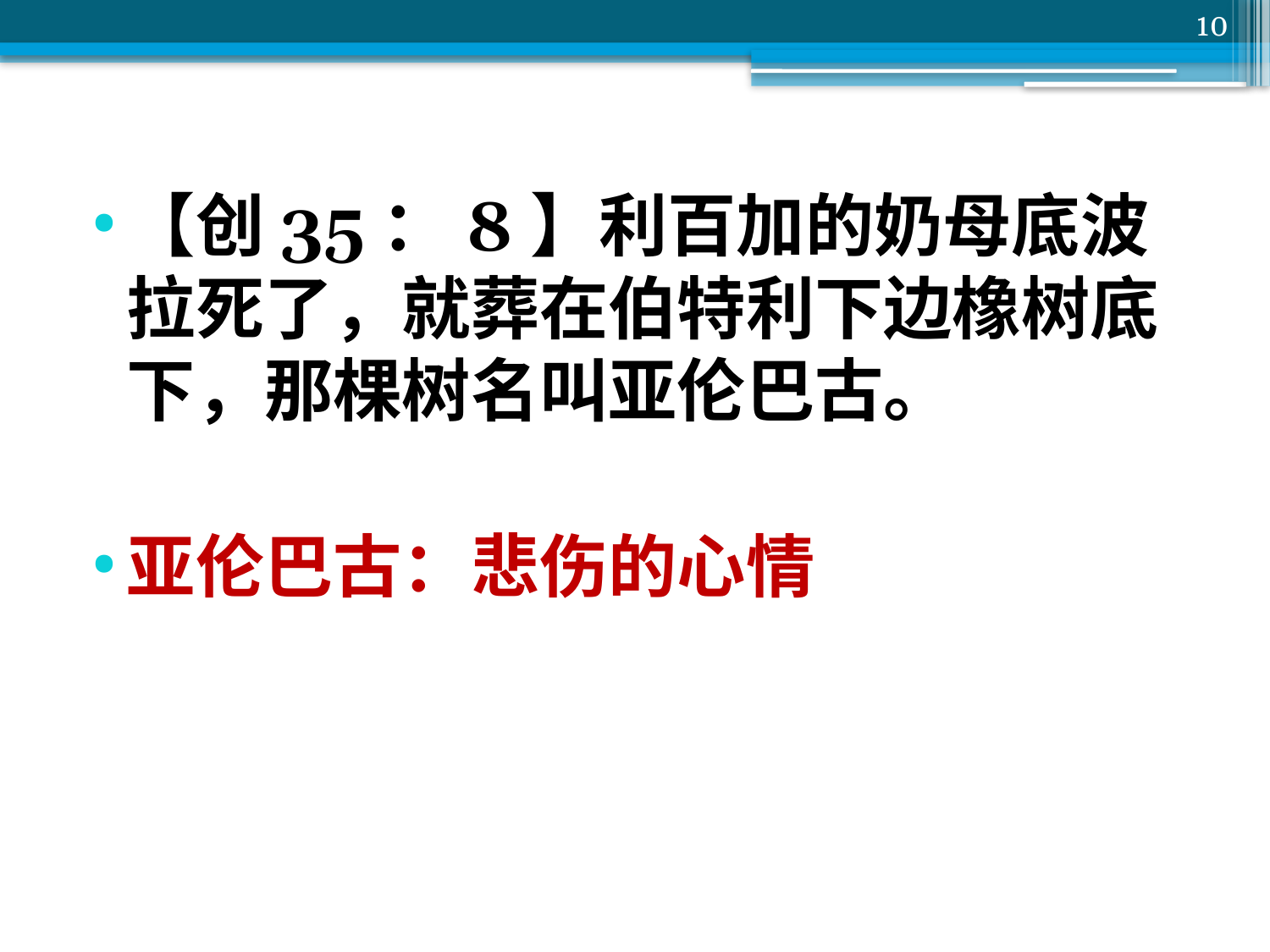

10
【创35：8】利百加的奶母底波拉死了，就葬在伯特利下边橡树底下，那棵树名叫亚伦巴古。

亚伦巴古：悲伤的心情